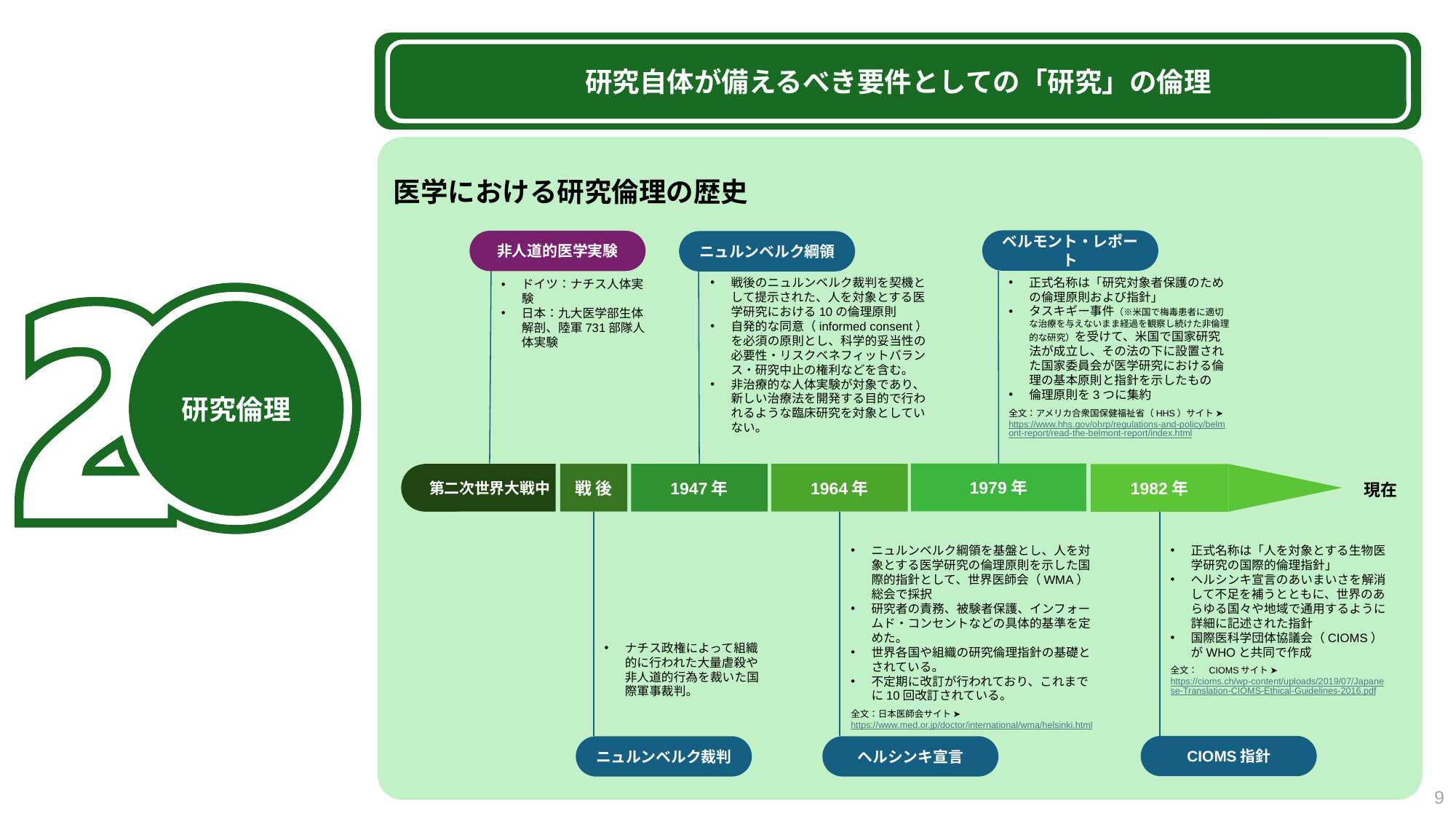

研究自体が備えるべき要件としての「研究」の倫理

医学における研究倫理の歴史
ベルモント・レポート
非人道的医学実験
ニュルンベルク綱領
正式名称は「研究対象者保護のための倫理原則および指針」
タスキギー事件（※米国で梅毒患者に適切な治療を与えないまま経過を観察し続けた非倫理的な研究）を受けて、米国で国家研究法が成立し、その法の下に設置された国家委員会が医学研究における倫理の基本原則と指針を示したもの
倫理原則を3つに集約

全文：アメリカ合衆国保健福祉省（HHS）サイト ➤ https://www.hhs.gov/ohrp/regulations-and-policy/belmont-report/read-the-belmont-report/index.html
戦後のニュルンベルク裁判を契機として提示された、人を対象とする医学研究における10の倫理原則
自発的な同意（informed consent）を必須の原則とし、科学的妥当性の必要性・リスクベネフィットバランス・研究中止の権利などを含む。
非治療的な人体実験が対象であり、新しい治療法を開発する目的で行われるような臨床研究を対象としていない。
ドイツ：ナチス人体実験
日本：九大医学部生体解剖、陸軍731部隊人体実験

研究倫理

1979年
第二次世界大戦中
戦 後
1947年
1964年
1982年

現在
ニュルンベルク綱領を基盤とし、人を対象とする医学研究の倫理原則を示した国際的指針として、世界医師会（WMA）総会で採択
研究者の責務、被験者保護、インフォームド・コンセントなどの具体的基準を定めた。
世界各国や組織の研究倫理指針の基礎とされている。
不定期に改訂が行われており、これまでに10回改訂されている。

全文：日本医師会サイト ➤
https://www.med.or.jp/doctor/international/wma/helsinki.html

正式名称は「人を対象とする生物医学研究の国際的倫理指針」
ヘルシンキ宣言のあいまいさを解消して不足を補うとともに、世界のあらゆる国々や地域で通用するように詳細に記述された指針
国際医科学団体協議会（CIOMS）がWHOと共同で作成

全文：　CIOMSサイト ➤ https://cioms.ch/wp-content/uploads/2019/07/Japanese-Translation-CIOMS-Ethical-Guidelines-2016.pdf
ナチス政権によって組織的に行われた大量虐殺や非人道的行為を裁いた国際軍事裁判。
CIOMS指針
ニュルンベルク裁判
ヘルシンキ宣言
9